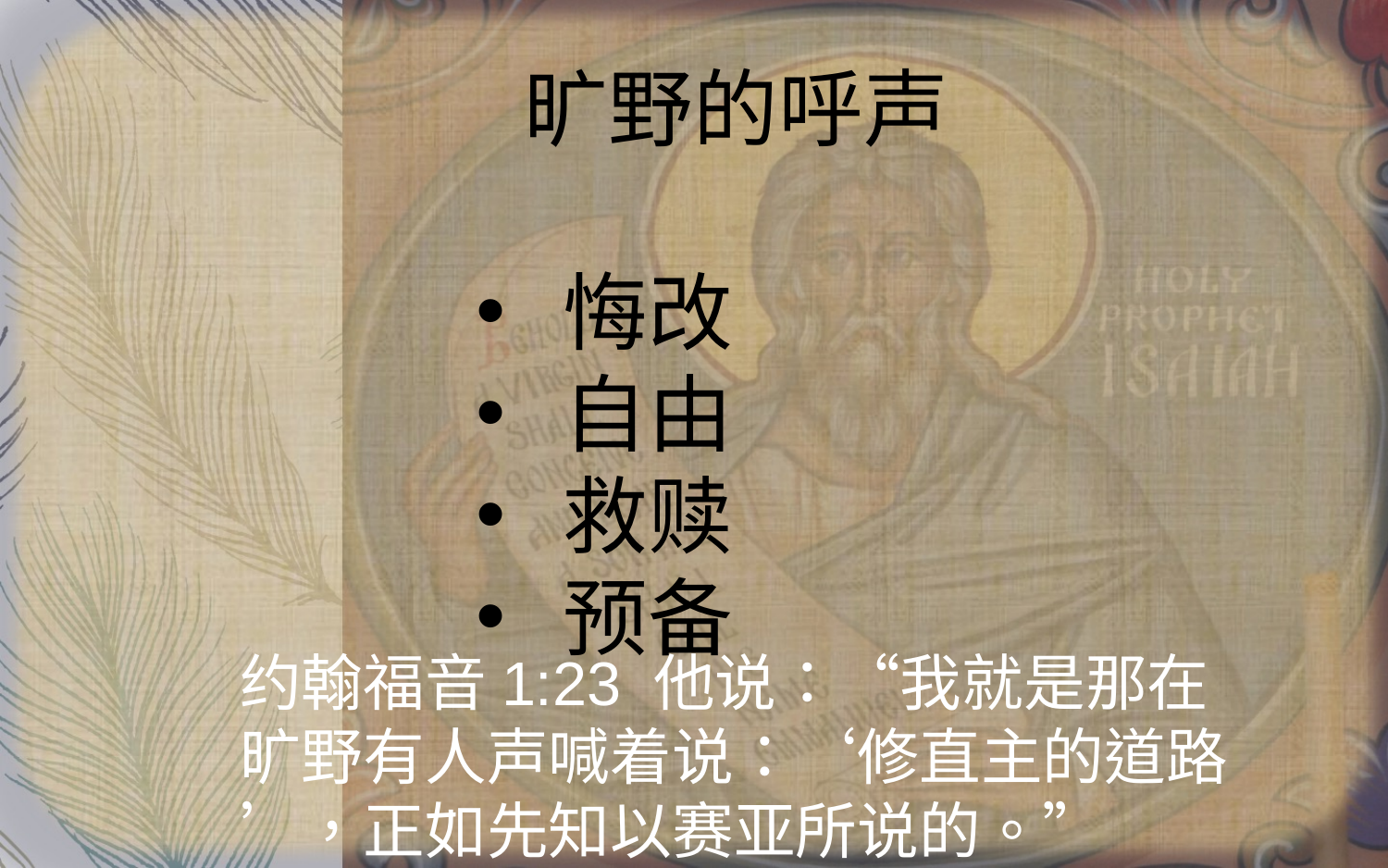

旷野的呼声

悔改
自由
救赎
预备
约翰福音1:23 他说：“我就是那在旷野有人声喊着说：‘修直主的道路’，正如先知以赛亚所说的。”